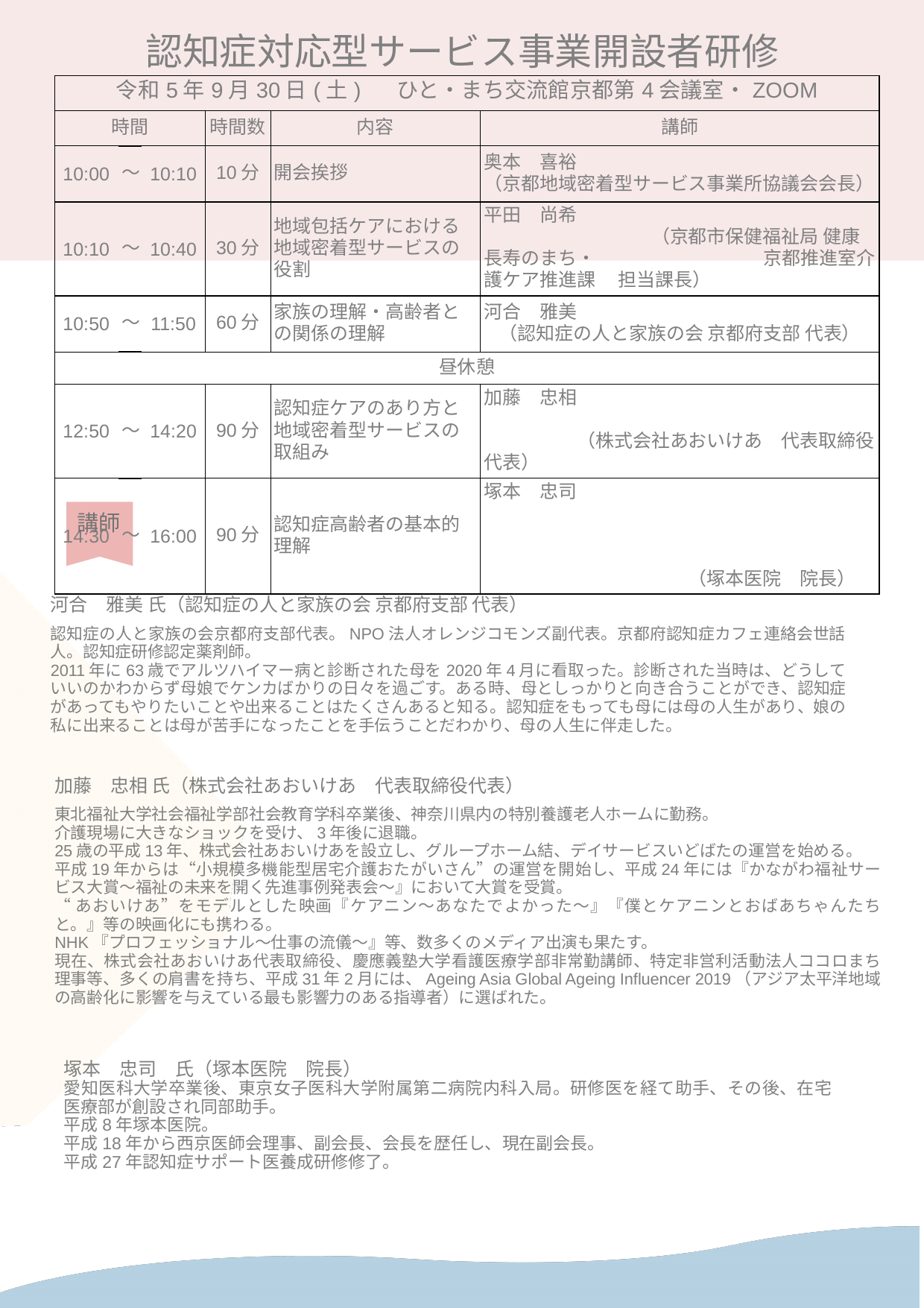

認知症対応型サービス事業開設者研修
| 令和5年9月30日(土) ひと・まち交流館京都第4会議室・ZOOM | 令和5年9月30日(土) ひと・まち交流館京都第4会議室・ZOOM | 令和5年9月30日(土) ひと・まち交流館京都第4会議室・ZOOM | 令和5年9月30日(土) ひと・まち交流館京都第4会議室・ZOOM | 令和5年9月30日(土) ひと・まち交流館京都第4会議室・ZOOM |  |
| --- | --- | --- | --- | --- | --- |
| 時間 |  |  | 時間数 | 内容 | 講師 |
| 10:00 | ～ | 10:10 | 10分 | 開会挨拶 | 奥本　喜裕 （京都地域密着型サービス事業所協議会会長） |
| 10:10 | ～ | 10:40 | 30分 | 地域包括ケアにおける地域密着型サービスの役割 | 平田　尚希　　　　　　　　　　　　　　　　　　　　　　　　　（京都市保健福祉局 健康長寿のまち・ 京都推進室介護ケア推進課 　担当課長） |
| 10:50 | ～ | 11:50 | 60分 | 家族の理解・高齢者との関係の理解 | 河合　雅美 （認知症の人と家族の会 京都府支部 代表） |
| 昼休憩 | 昼休憩 | 昼休憩 | 昼休憩 | 昼休憩 |  |
| 12:50 | ～ | 14:20 | 90分 | 認知症ケアのあり方と地域密着型サービスの取組み | 加藤　忠相　　　　　　　　　　　　　　　　　　　　　　　　　　　　　　　　　　　　　　　　　　（株式会社あおいけあ　代表取締役代表） |
| 14:30 | ～ | 16:00 | 90分 | 認知症高齢者の基本的理解 | 塚本　忠司　　　　　　　　　　　　　　　　　　　　　　　　　　　　　　　　　　　　　　　　　　　　　　　　　　　　　　　　　　　　　　　　　　　　　　　　　　　　　　　　　　　　　　　　　　（塚本医院　院長） |

講師
河合　雅美 氏（認知症の人と家族の会 京都府支部 代表）
認知症の人と家族の会京都府支部代表。NPO法人オレンジコモンズ副代表。京都府認知症カフェ連絡会世話人。認知症研修認定薬剤師。
2011年に63歳でアルツハイマー病と診断された母を2020年4月に看取った。診断された当時は、どうしていいのかわからず母娘でケンカばかりの日々を過ごす。ある時、母としっかりと向き合うことができ、認知症があってもやりたいことや出来ることはたくさんあると知る。認知症をもっても母には母の人生があり、娘の私に出来ることは母が苦手になったことを手伝うことだわかり、母の人生に伴走した。

加藤　忠相 氏（株式会社あおいけあ　代表取締役代表）
東北福祉大学社会福祉学部社会教育学科卒業後、神奈川県内の特別養護老人ホームに勤務。
介護現場に大きなショックを受け、3年後に退職。
25歳の平成13年、株式会社あおいけあを設立し、グループホーム結、デイサービスいどばたの運営を始める。
平成19年からは“小規模多機能型居宅介護おたがいさん”の運営を開始し、平成24年には『かながわ福祉サービス大賞～福祉の未来を開く先進事例発表会～』において大賞を受賞。
“あおいけあ”をモデルとした映画『ケアニン～あなたでよかった～』『僕とケアニンとおばあちゃんたちと。』等の映画化にも携わる。
NHK『プロフェッショナル～仕事の流儀～』等、数多くのメディア出演も果たす。
現在、株式会社あおいけあ代表取締役、慶應義塾大学看護医療学部非常勤講師、特定非営利活動法人ココロまち理事等、多くの肩書を持ち、平成31年2月には、Ageing Asia Global Ageing Influencer 2019（アジア太平洋地域の高齢化に影響を与えている最も影響力のある指導者）に選ばれた。
塚本　忠司　氏（塚本医院　院長）
愛知医科大学卒業後、東京女子医科大学附属第二病院内科入局。研修医を経て助手、その後、在宅医療部が創設され同部助手。
平成8年塚本医院。
平成18年から西京医師会理事、副会長、会長を歴任し、現在副会長。
平成27年認知症サポート医養成研修修了。